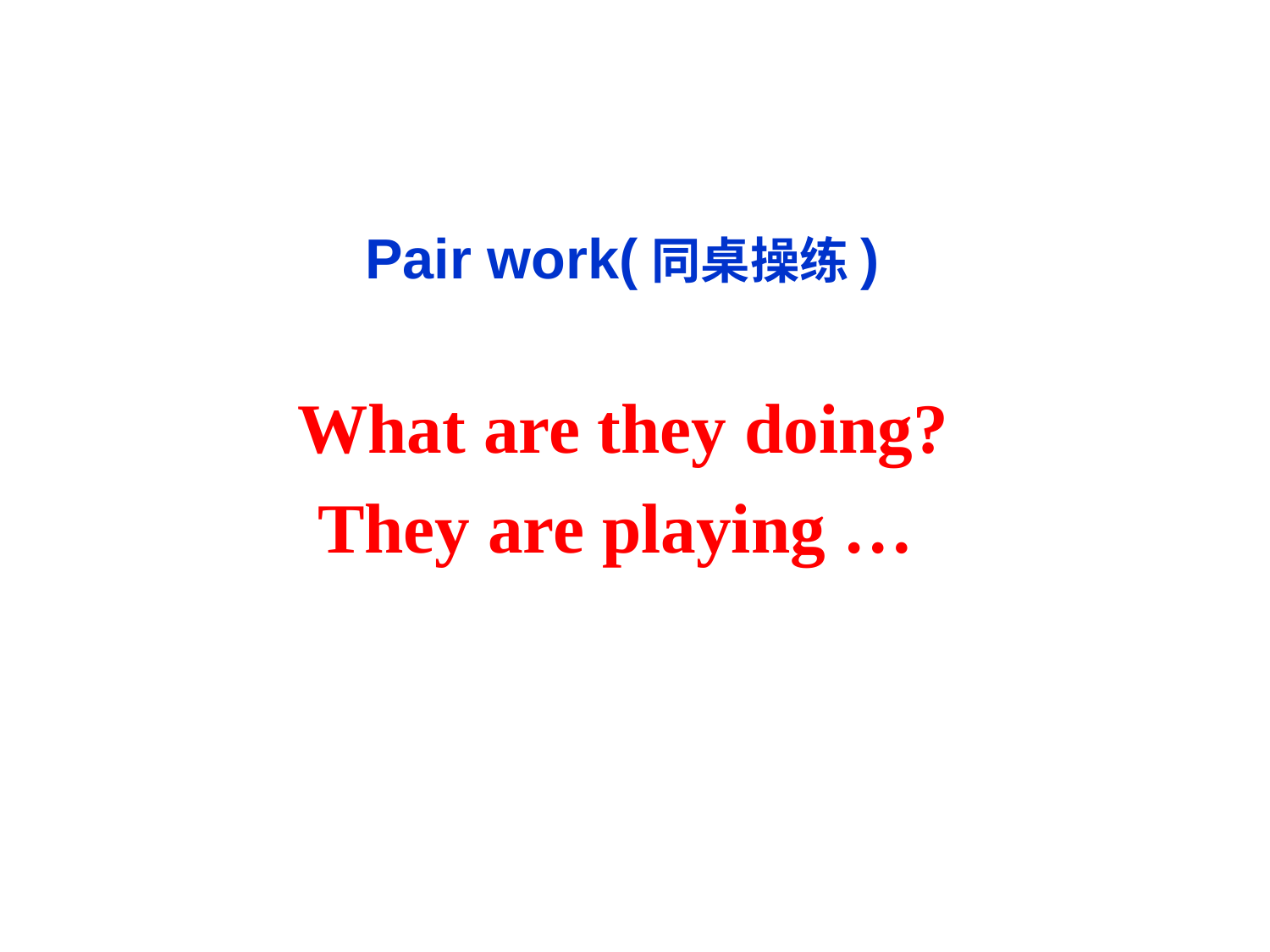

Pair work(同桌操练)
What are they doing?
They are playing …